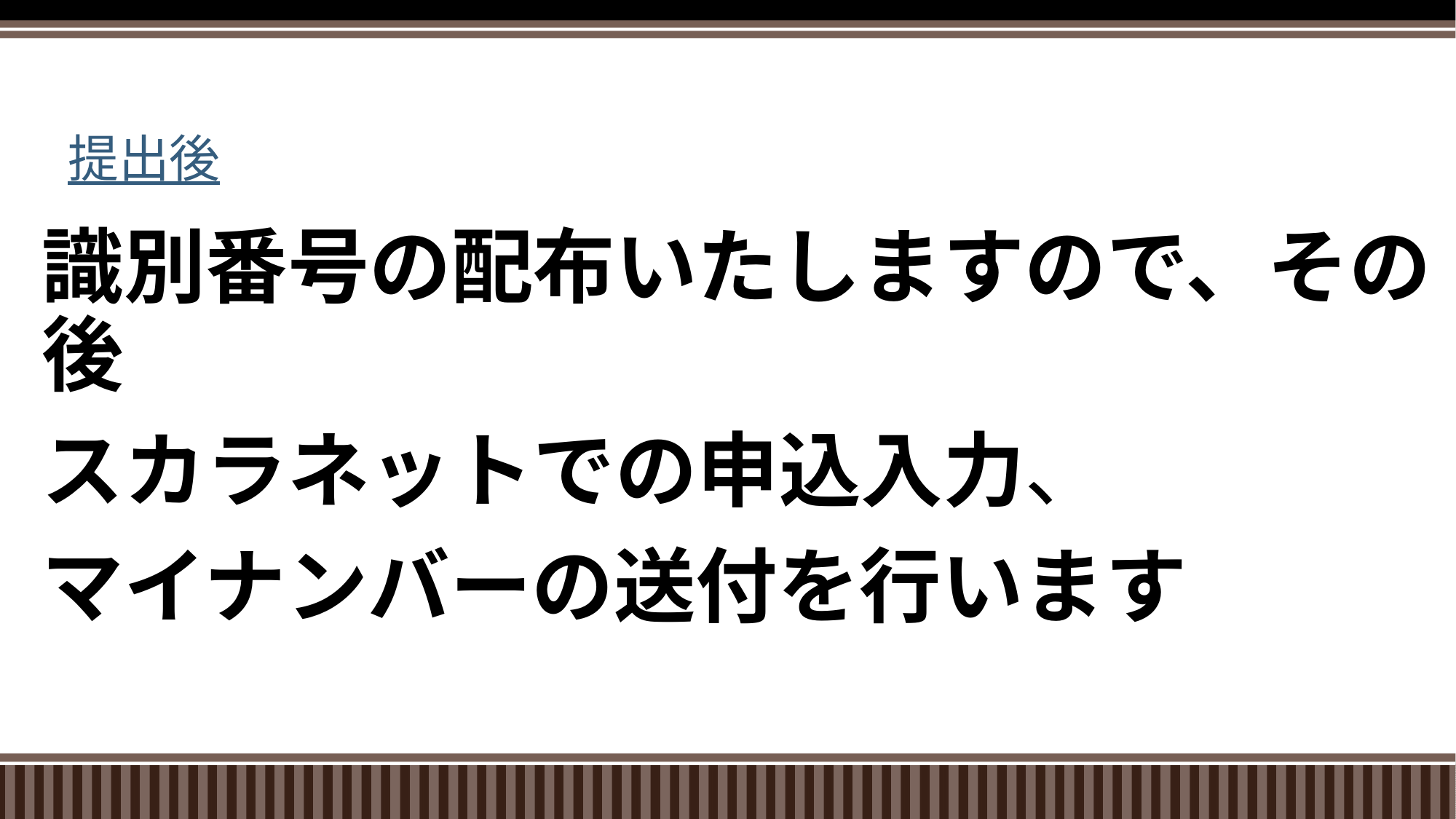

# 提出後
識別番号の配布いたしますので、その後
スカラネットでの申込入力、
マイナンバーの送付を行います